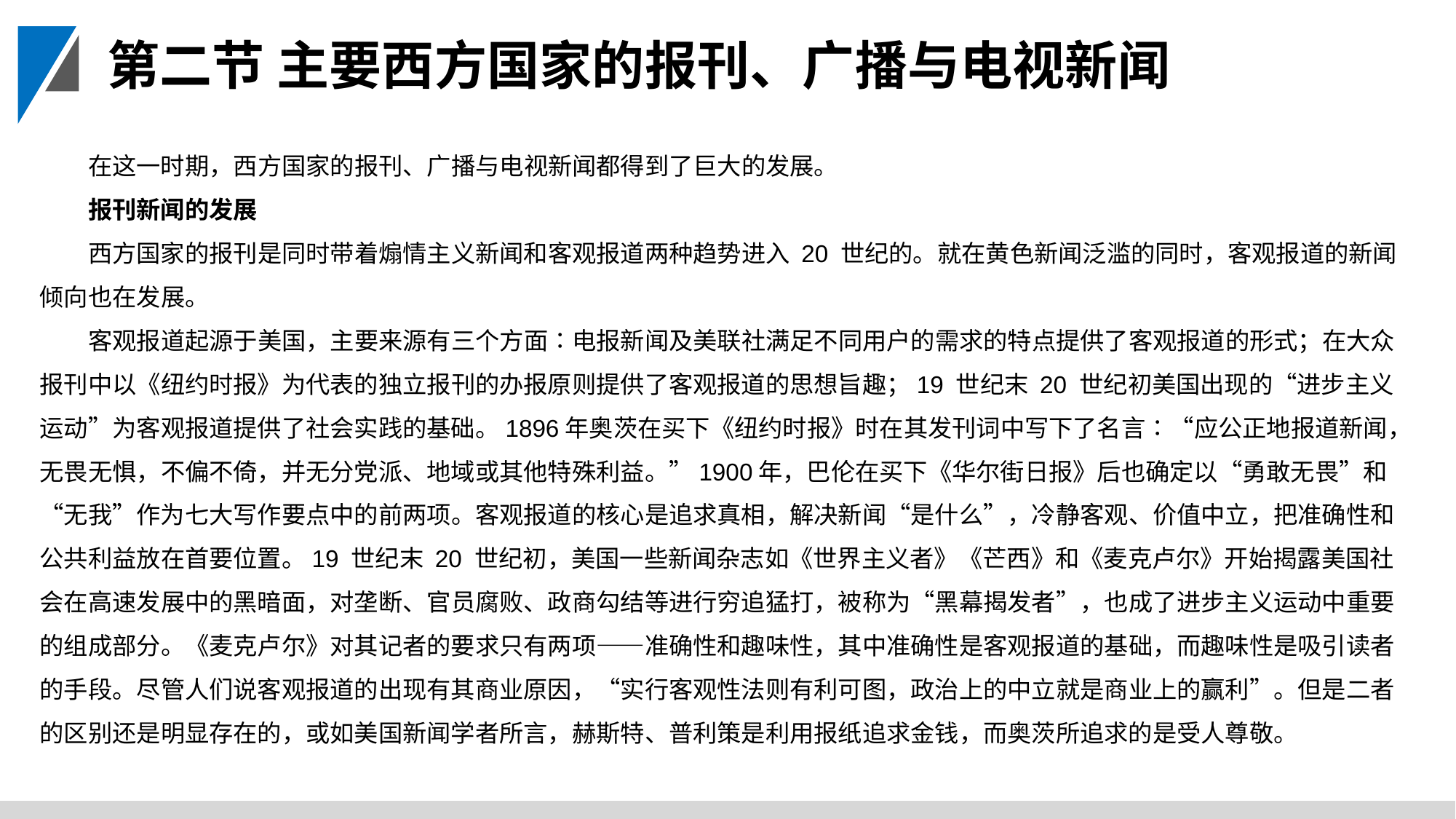

第二节 主要西方国家的报刊、广播与电视新闻
在这一时期，西方国家的报刊、广播与电视新闻都得到了巨大的发展。
报刊新闻的发展
西方国家的报刊是同时带着煽情主义新闻和客观报道两种趋势进入 20 世纪的。就在黄色新闻泛滥的同时，客观报道的新闻倾向也在发展。
客观报道起源于美国，主要来源有三个方面∶电报新闻及美联社满足不同用户的需求的特点提供了客观报道的形式；在大众报刊中以《纽约时报》为代表的独立报刊的办报原则提供了客观报道的思想旨趣；19 世纪末 20 世纪初美国出现的“进步主义运动”为客观报道提供了社会实践的基础。1896年奥茨在买下《纽约时报》时在其发刊词中写下了名言∶“应公正地报道新闻，无畏无惧，不偏不倚，并无分党派、地域或其他特殊利益。”1900年，巴伦在买下《华尔街日报》后也确定以“勇敢无畏”和“无我”作为七大写作要点中的前两项。客观报道的核心是追求真相，解决新闻“是什么”，冷静客观、价值中立，把准确性和公共利益放在首要位置。19 世纪末 20 世纪初，美国一些新闻杂志如《世界主义者》《芒西》和《麦克卢尔》开始揭露美国社会在高速发展中的黑暗面，对垄断、官员腐败、政商勾结等进行穷追猛打，被称为“黑幕揭发者”，也成了进步主义运动中重要的组成部分。《麦克卢尔》对其记者的要求只有两项——准确性和趣味性，其中准确性是客观报道的基础，而趣味性是吸引读者的手段。尽管人们说客观报道的出现有其商业原因，“实行客观性法则有利可图，政治上的中立就是商业上的赢利”。但是二者的区别还是明显存在的，或如美国新闻学者所言，赫斯特、普利策是利用报纸追求金钱，而奥茨所追求的是受人尊敬。